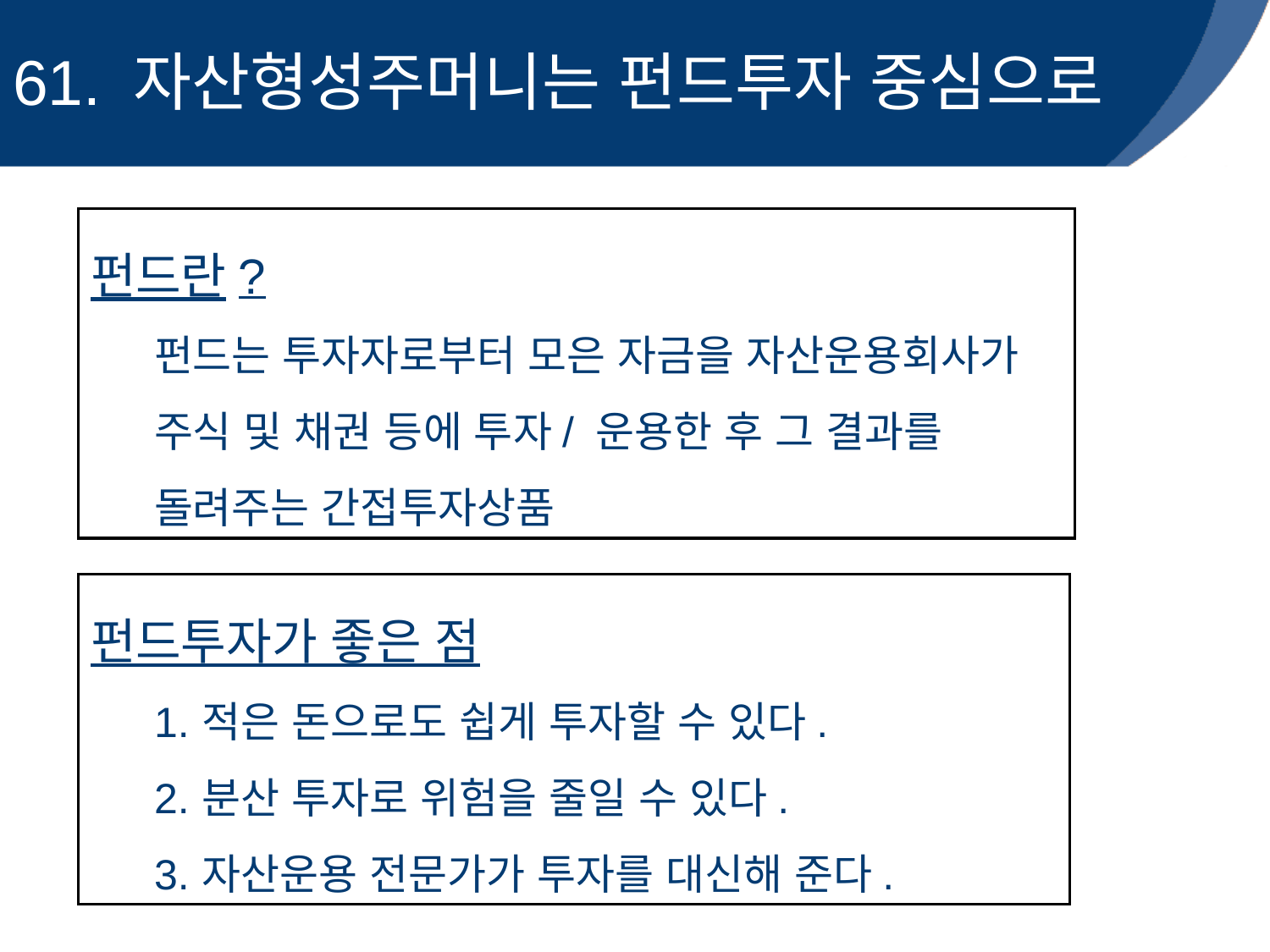

61. 자산형성주머니는 펀드투자 중심으로
펀드란?
펀드는 투자자로부터 모은 자금을 자산운용회사가 주식 및 채권 등에 투자/ 운용한 후 그 결과를 돌려주는 간접투자상품
펀드투자가 좋은 점
적은 돈으로도 쉽게 투자할 수 있다.
분산 투자로 위험을 줄일 수 있다.
자산운용 전문가가 투자를 대신해 준다.